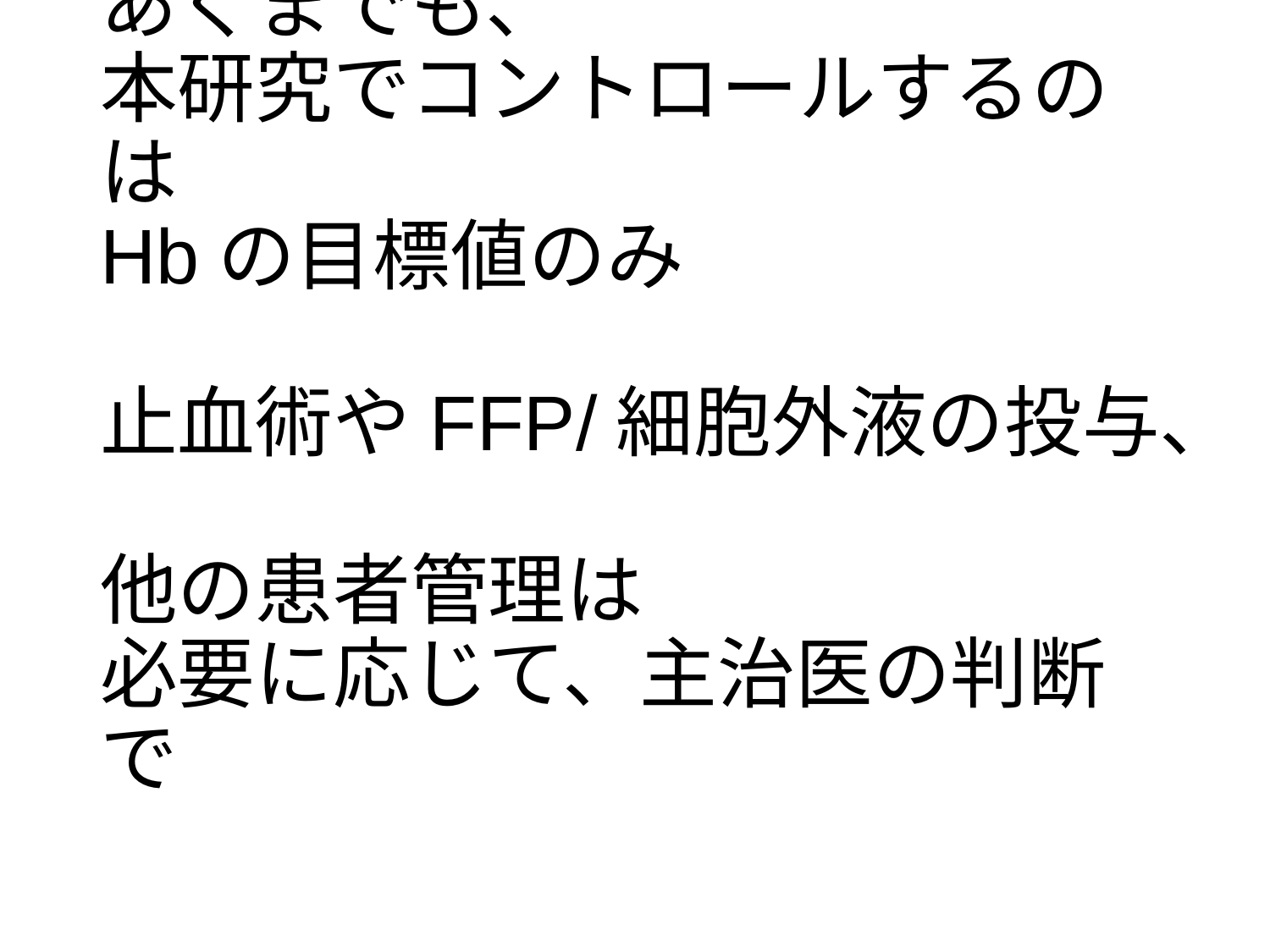

# あくまでも、 本研究でコントロールするのは Hbの目標値のみ 止血術やFFP/細胞外液の投与、 他の患者管理は 必要に応じて、主治医の判断で